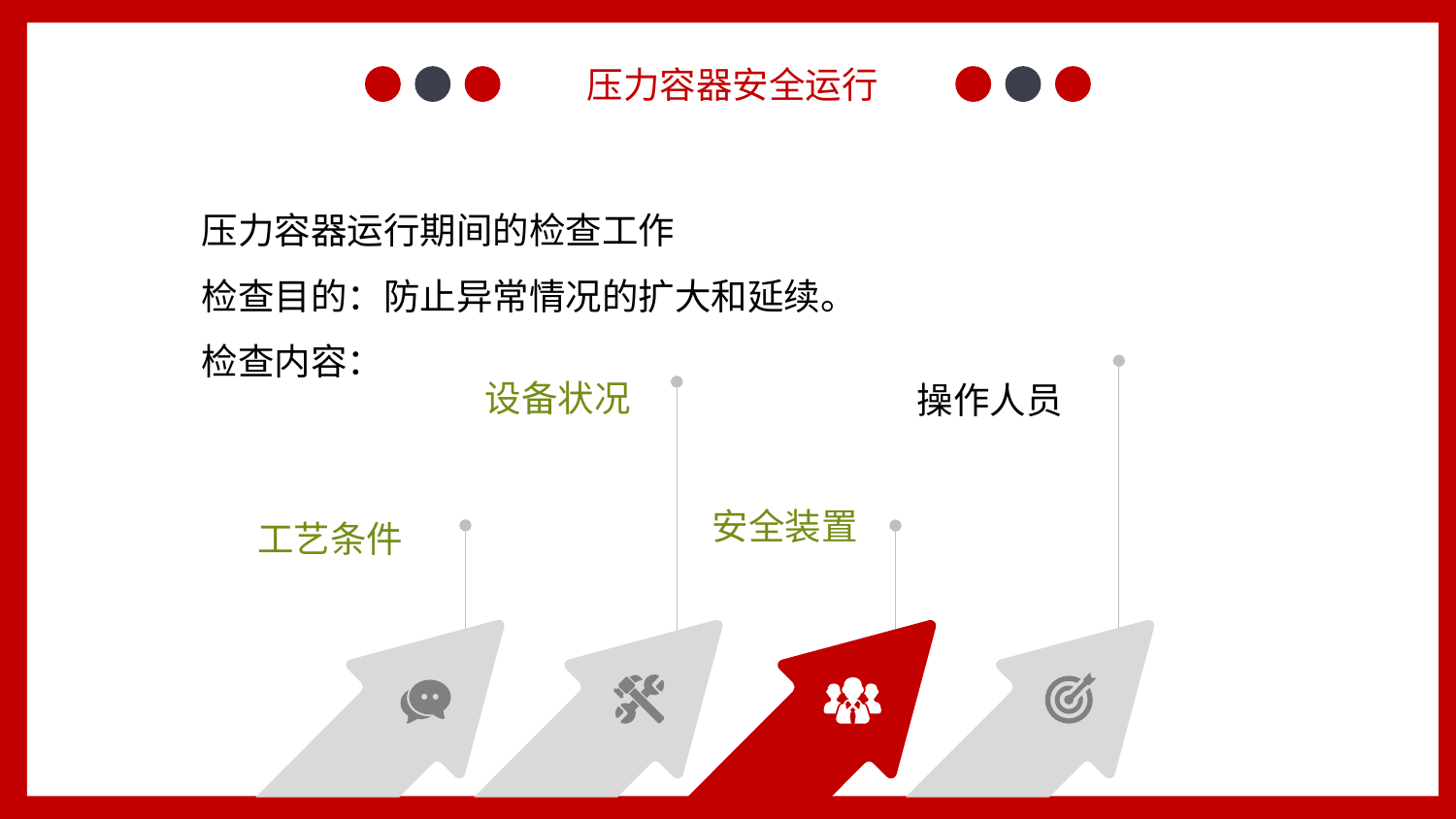

压力容器安全运行

 压力容器运行期间的检查工作
 检查目的：防止异常情况的扩大和延续。
 检查内容：
设备状况
操作人员
安全装置
工艺条件